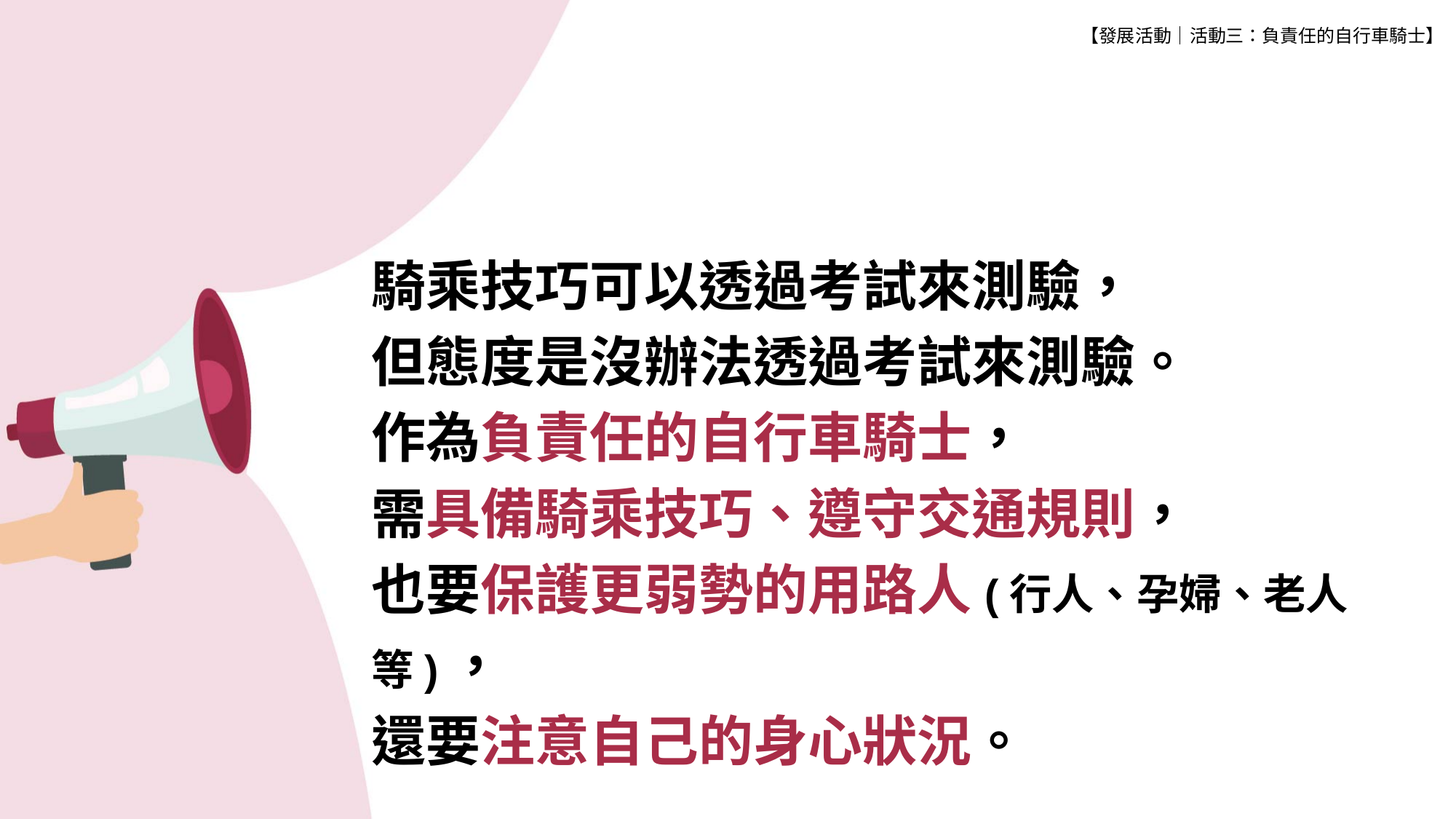

【發展活動│活動三：負責任的自行車騎士】
騎乘技巧可以透過考試來測驗，
但態度是沒辦法透過考試來測驗。
作為負責任的自行車騎士，
需具備騎乘技巧、遵守交通規則，
也要保護更弱勢的用路人(行人、孕婦、老人等)，
還要注意自己的身心狀況。